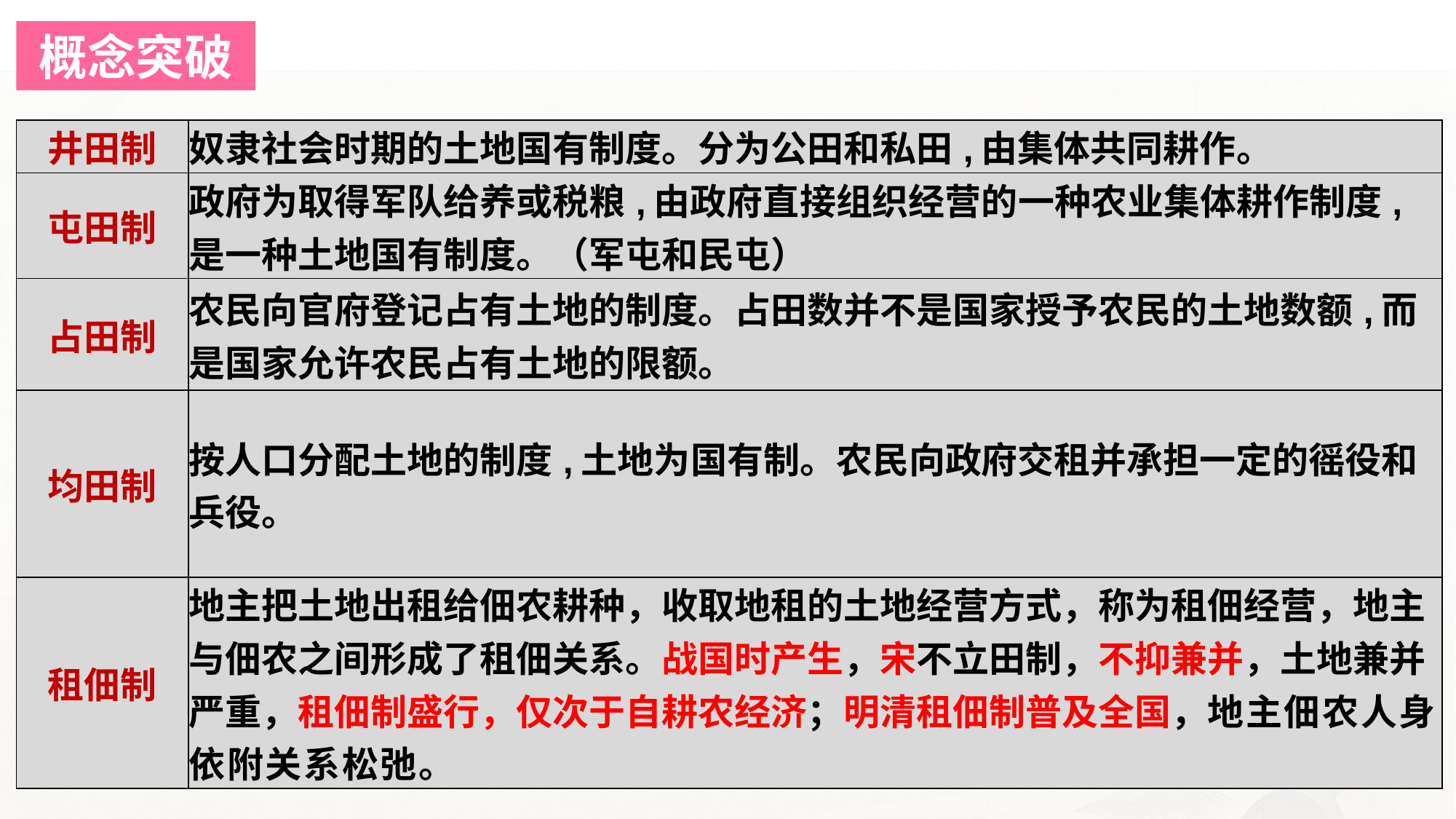

概念突破
| 井田制 | 奴隶社会时期的土地国有制度。分为公田和私田,由集体共同耕作。 |
| --- | --- |
| 屯田制 | 政府为取得军队给养或税粮,由政府直接组织经营的一种农业集体耕作制度,是一种土地国有制度。（军屯和民屯） |
| 占田制 | 农民向官府登记占有土地的制度。占田数并不是国家授予农民的土地数额,而是国家允许农民占有土地的限额。 |
| 均田制 | 按人口分配土地的制度,土地为国有制。农民向政府交租并承担一定的徭役和兵役。 |
| 租佃制 | 地主把土地出租给佃农耕种，收取地租的土地经营方式，称为租佃经营，地主与佃农之间形成了租佃关系。战国时产生，宋不立田制，不抑兼并，土地兼并严重，租佃制盛行，仅次于自耕农经济；明清租佃制普及全国，地主佃农人身依附关系松弛。 |